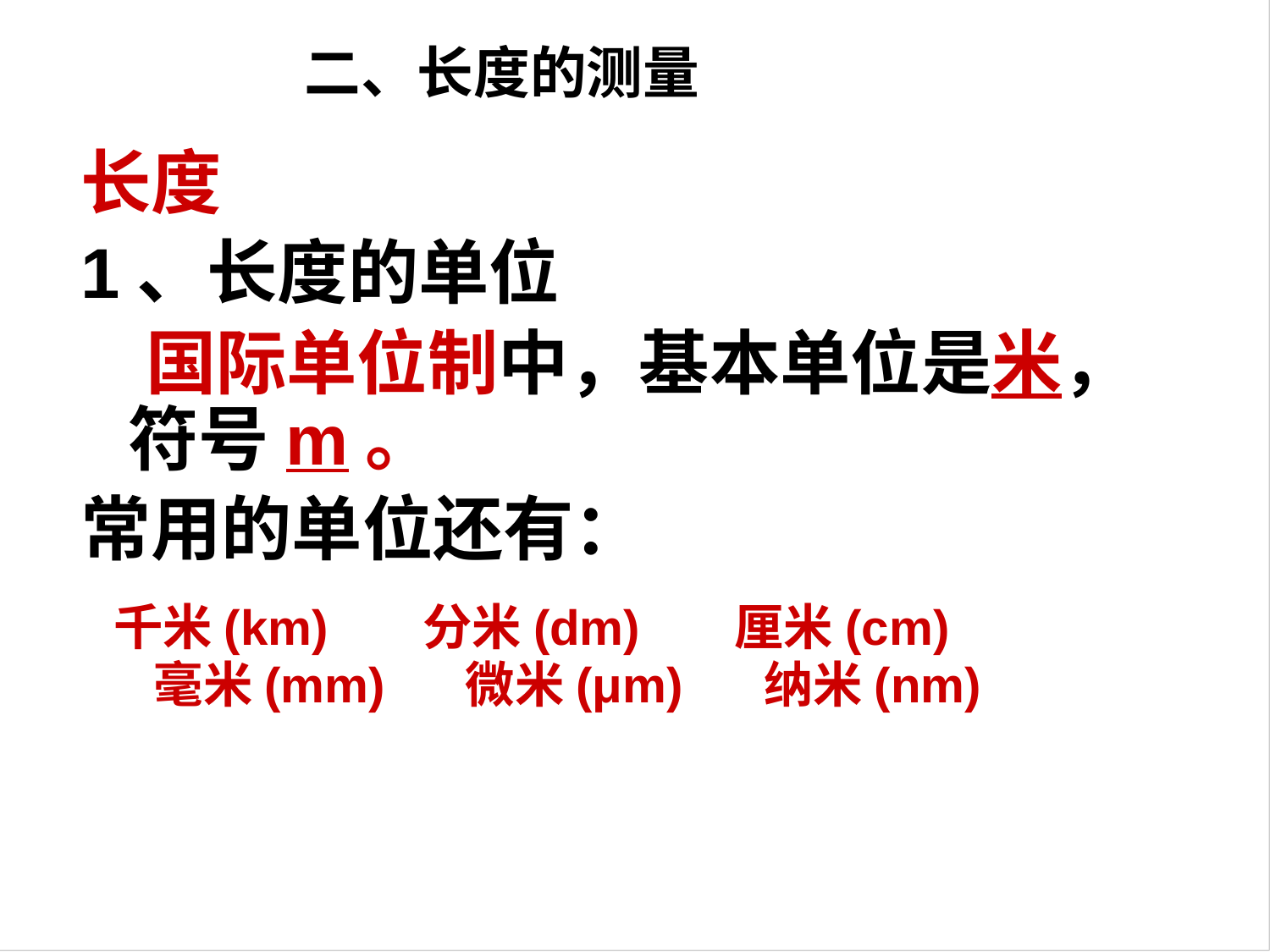

# 二、长度的测量
长度
1、长度的单位
   国际单位制中，基本单位是米，符号m。
常用的单位还有：
 千米(km)      分米(dm)      厘米(cm)                   毫米(mm)     微米(μm)     纳米(nm)